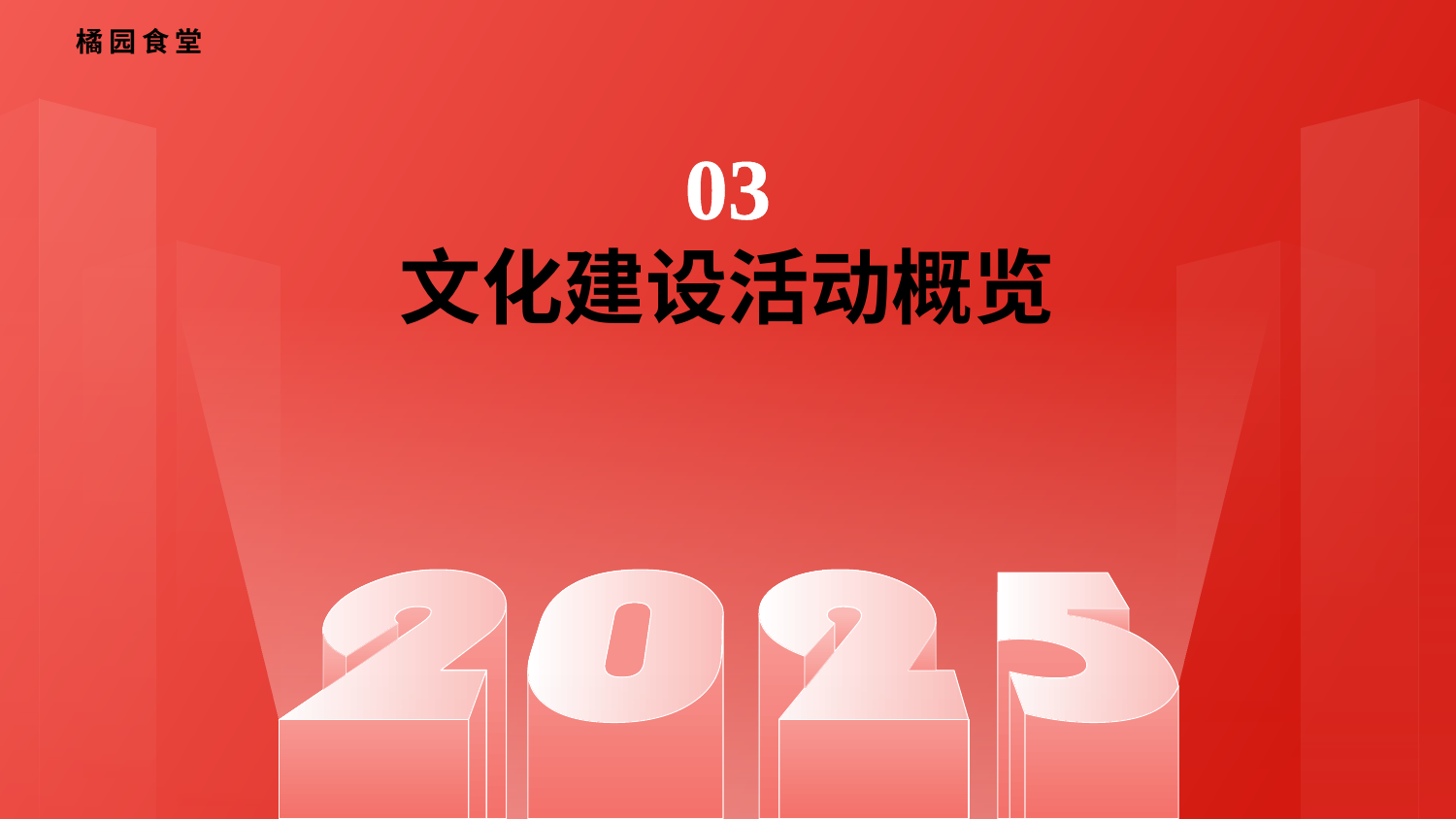

PPT下载 http://www.1ppt.com/xiazai/
橘 园 食 堂
03
# 文化建设活动概览